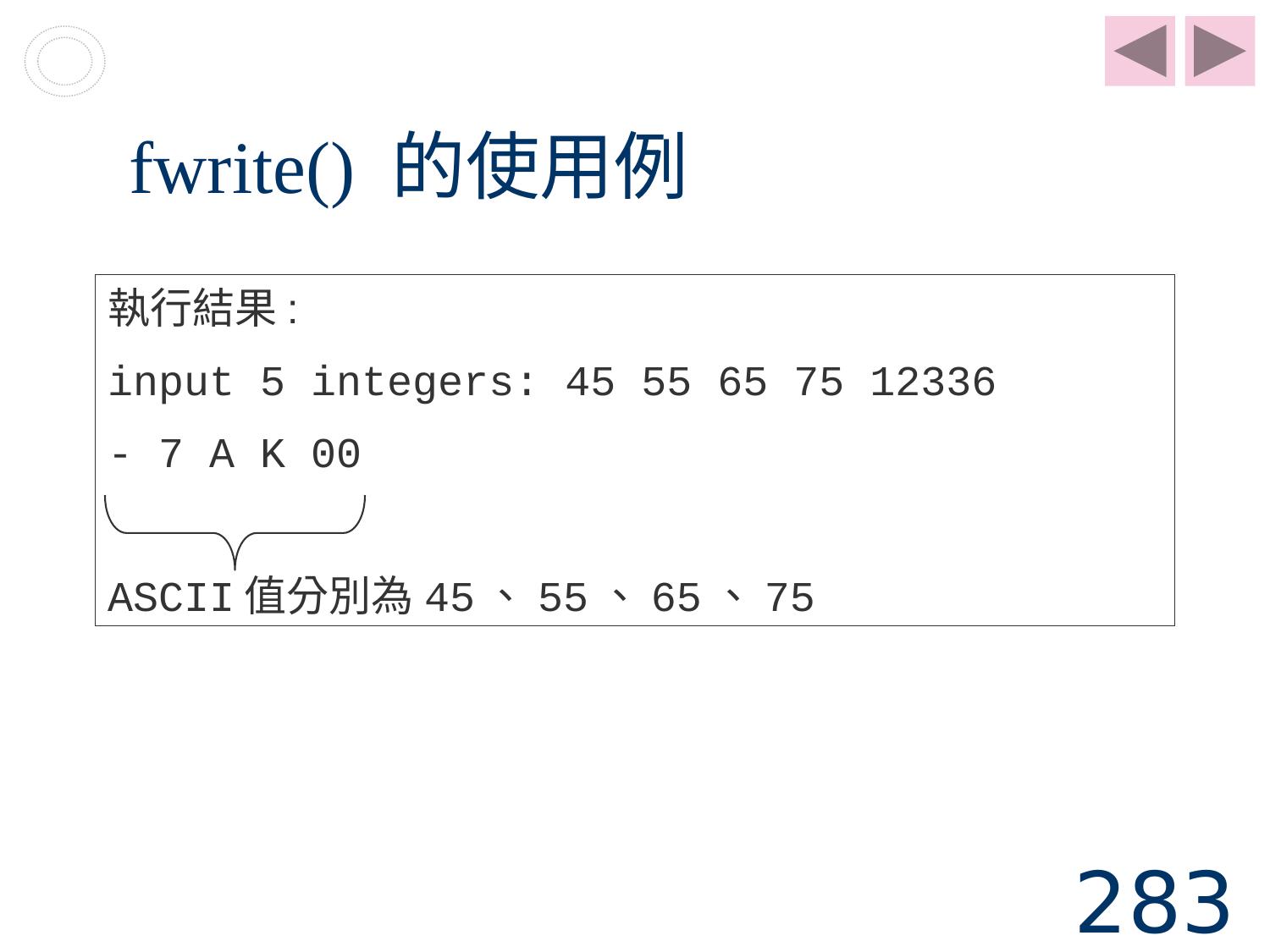

# fwrite() 的使用例
執行結果:
input 5 integers: 45 55 65 75 12336
- 7 A K 00

ASCII值分別為45、55、65、75

283